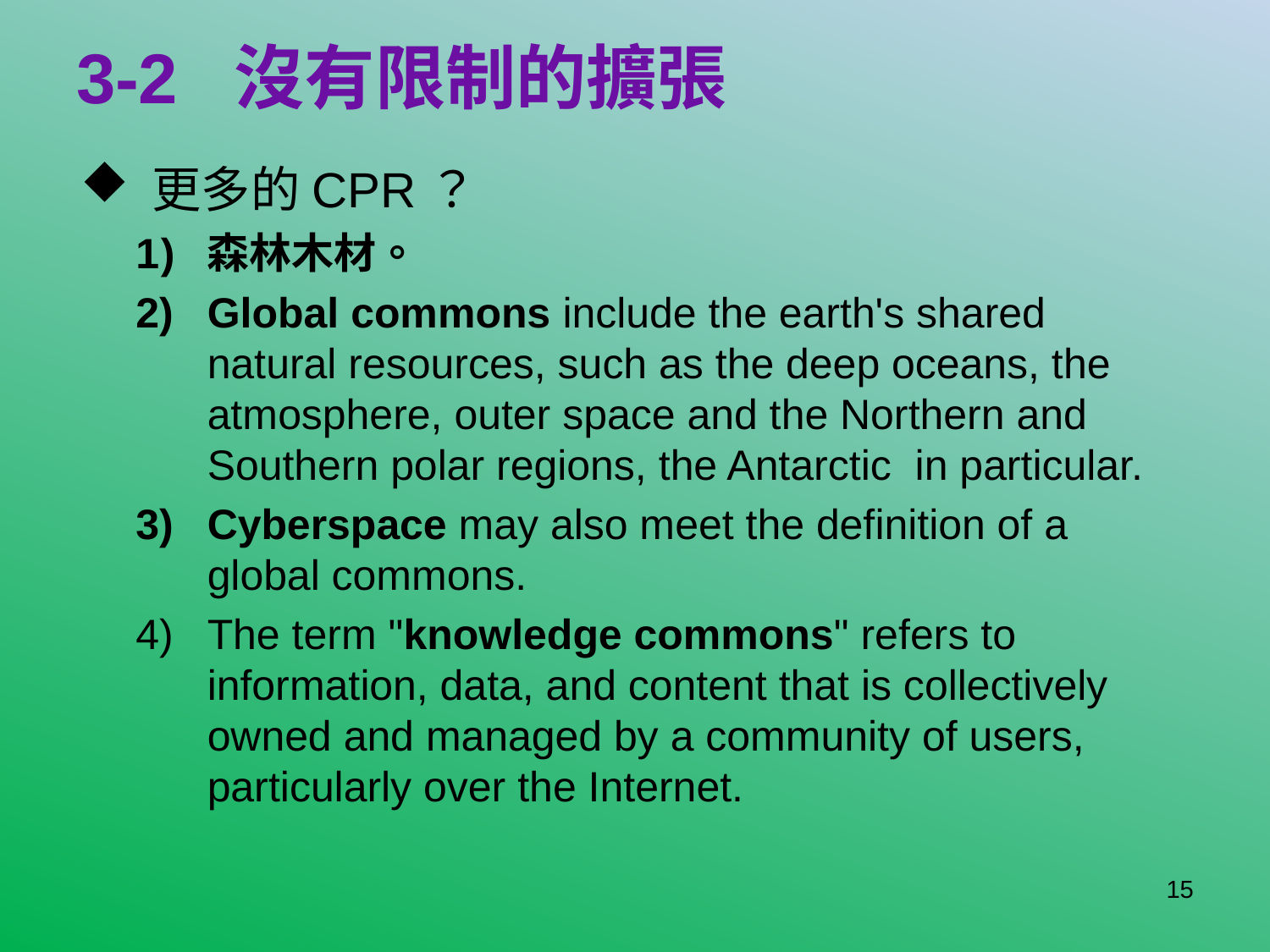

# 3-2  沒有限制的擴張
 更多的CPR？
森林木材。
Global commons include the earth's shared natural resources, such as the deep oceans, the atmosphere, outer space and the Northern and Southern polar regions, the Antarctic  in particular.
Cyberspace may also meet the definition of a global commons.
The term "knowledge commons" refers to information, data, and content that is collectively owned and managed by a community of users, particularly over the Internet.
15